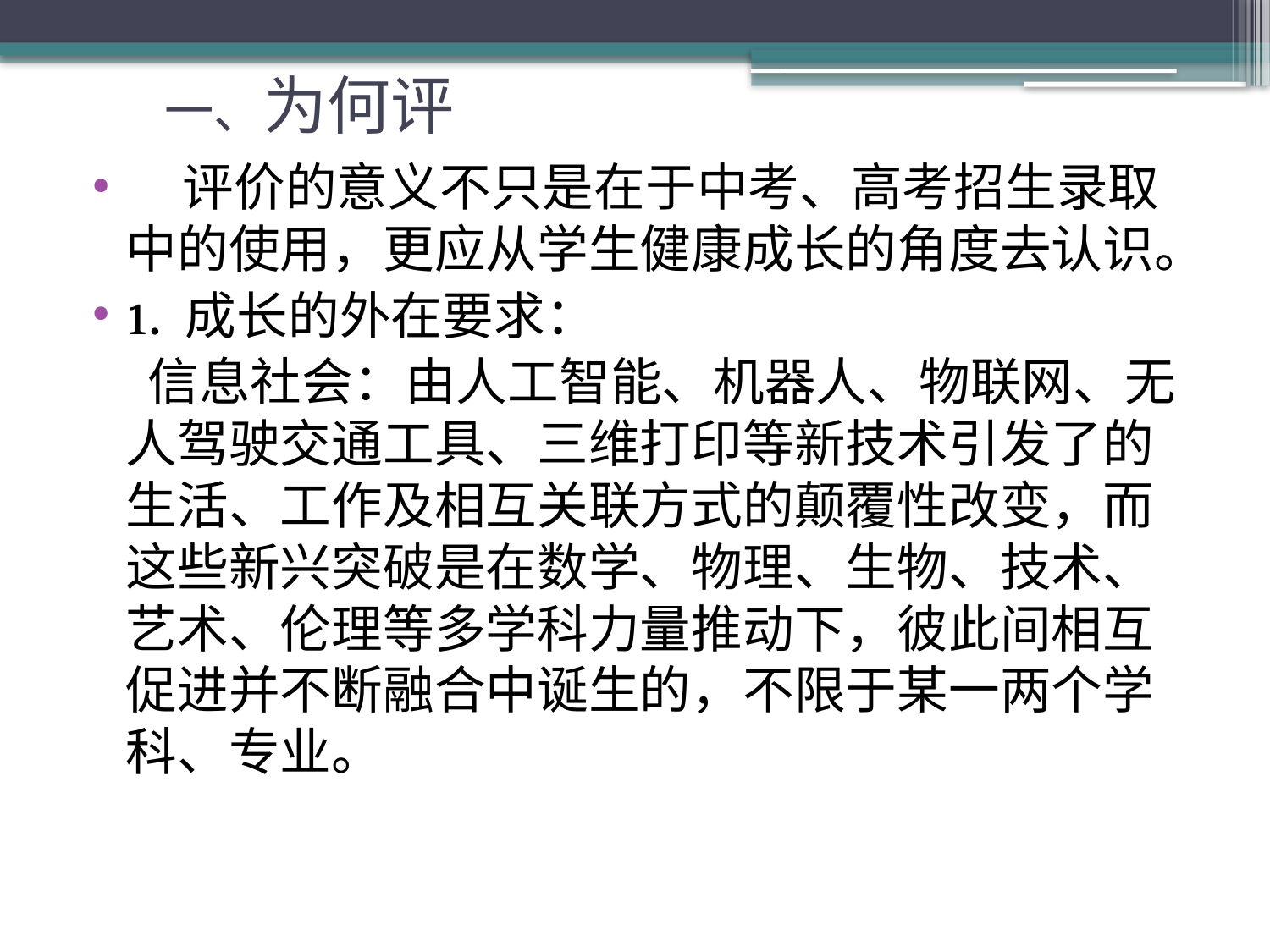

# 一、为何评
    评价的意义不只是在于中考、高考招生录取中的使用，更应从学生健康成长的角度去认识。
1. 成长的外在要求：
    信息社会：由人工智能、机器人、物联网、无人驾驶交通工具、三维打印等新技术引发了的生活、工作及相互关联方式的颠覆性改变，而这些新兴突破是在数学、物理、生物、技术、艺术、伦理等多学科力量推动下，彼此间相互促进并不断融合中诞生的，不限于某一两个学科、专业。